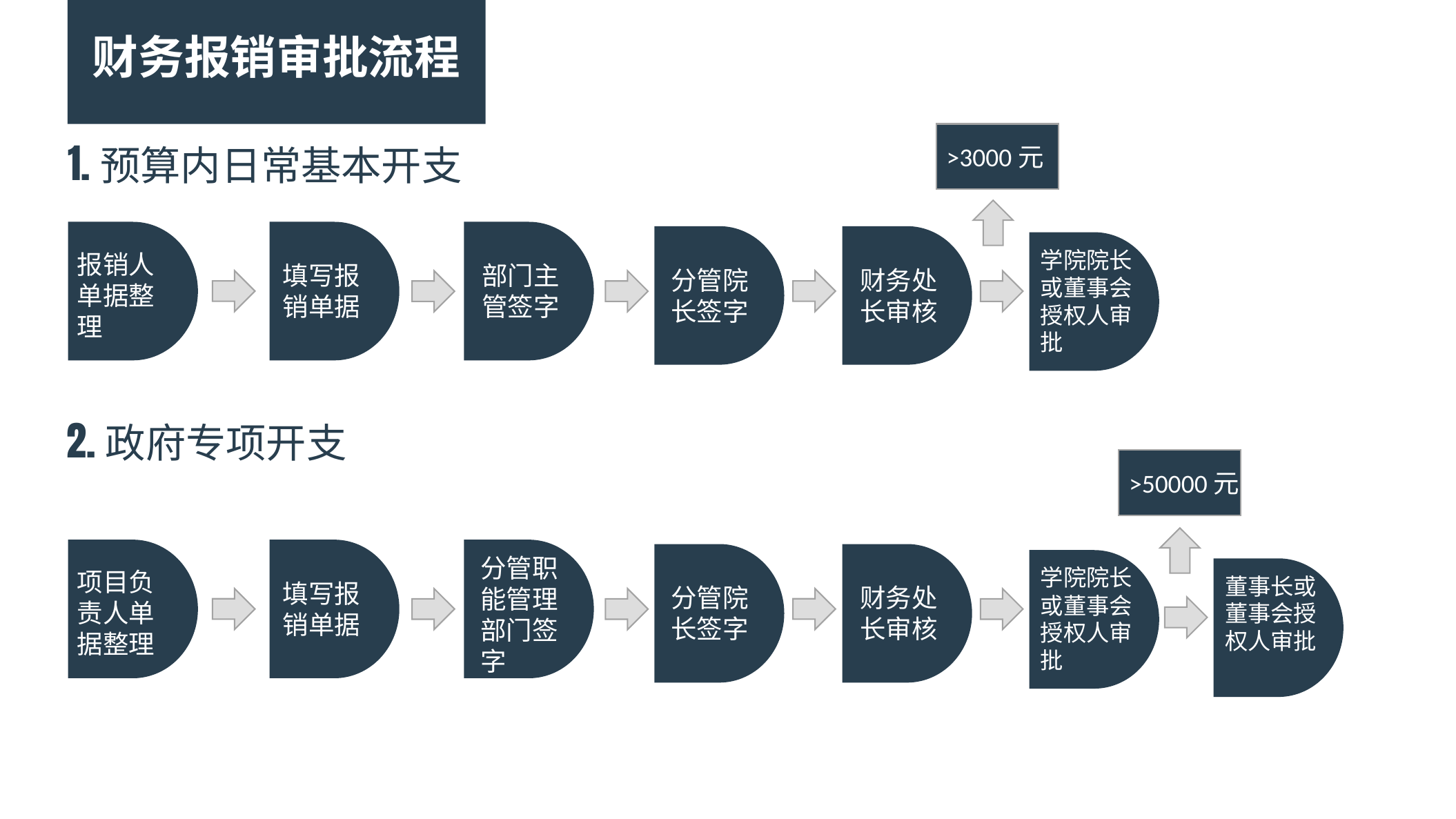

财务报销审批流程

>3000元
1.预算内日常基本开支

学院院长或董事会授权人审批
报销人单据整理
部门主管签字
填写报销单据
分管院长签字
财务处长审核

2.政府专项开支

>50000元

分管职能管理部门签字

学院院长或董事会授权人审批

项目负责人单据整理
董事长或董事会授权人审批
填写报销单据
分管院长签字
财务处长审核